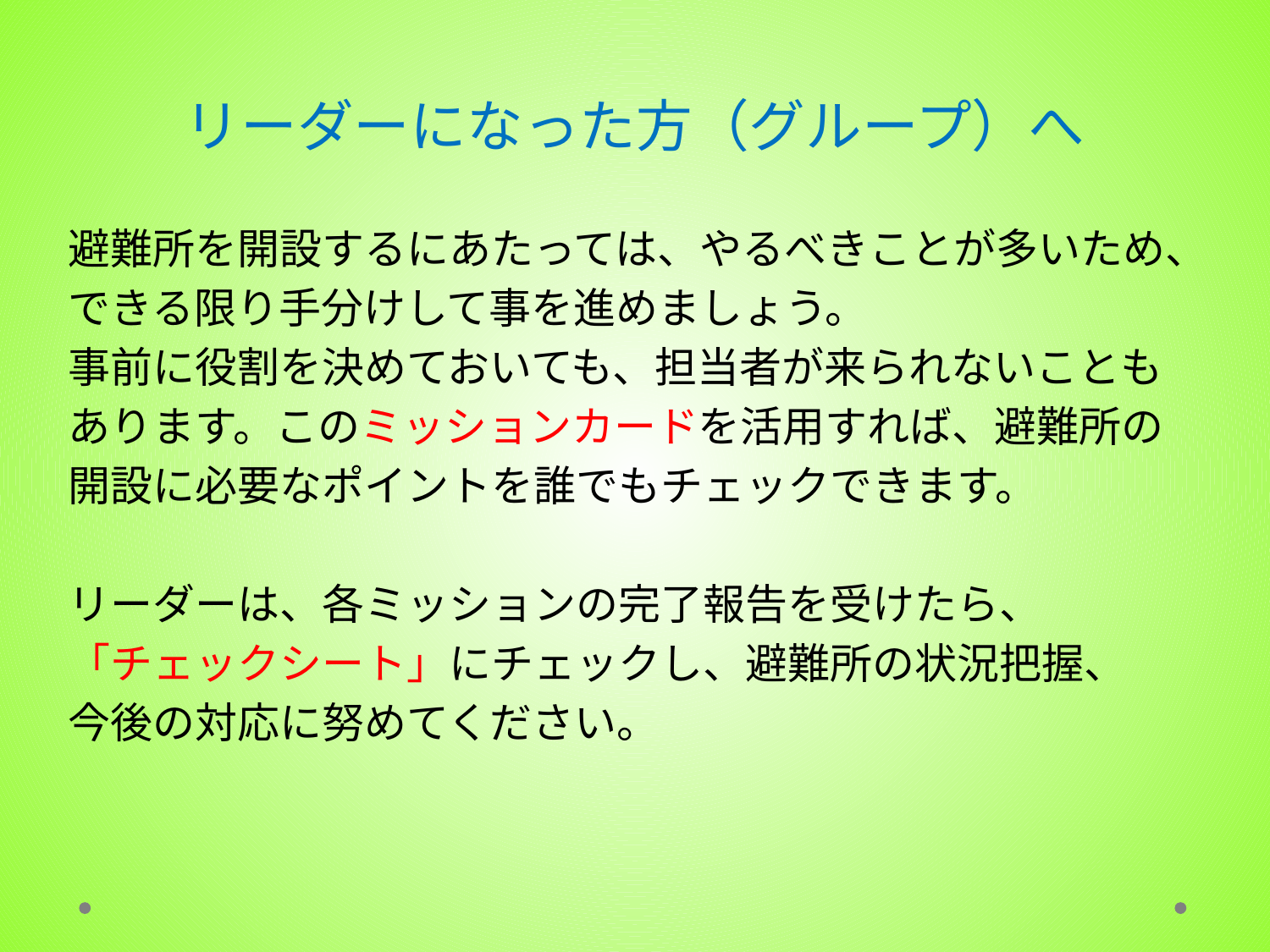

# リーダーになった方（グループ）へ
避難所を開設するにあたっては、やるべきことが多いため、
できる限り手分けして事を進めましょう。
事前に役割を決めておいても、担当者が来られないことも
あります。このミッションカードを活用すれば、避難所の
開設に必要なポイントを誰でもチェックできます。

リーダーは、各ミッションの完了報告を受けたら、
「チェックシート」にチェックし、避難所の状況把握、
今後の対応に努めてください。